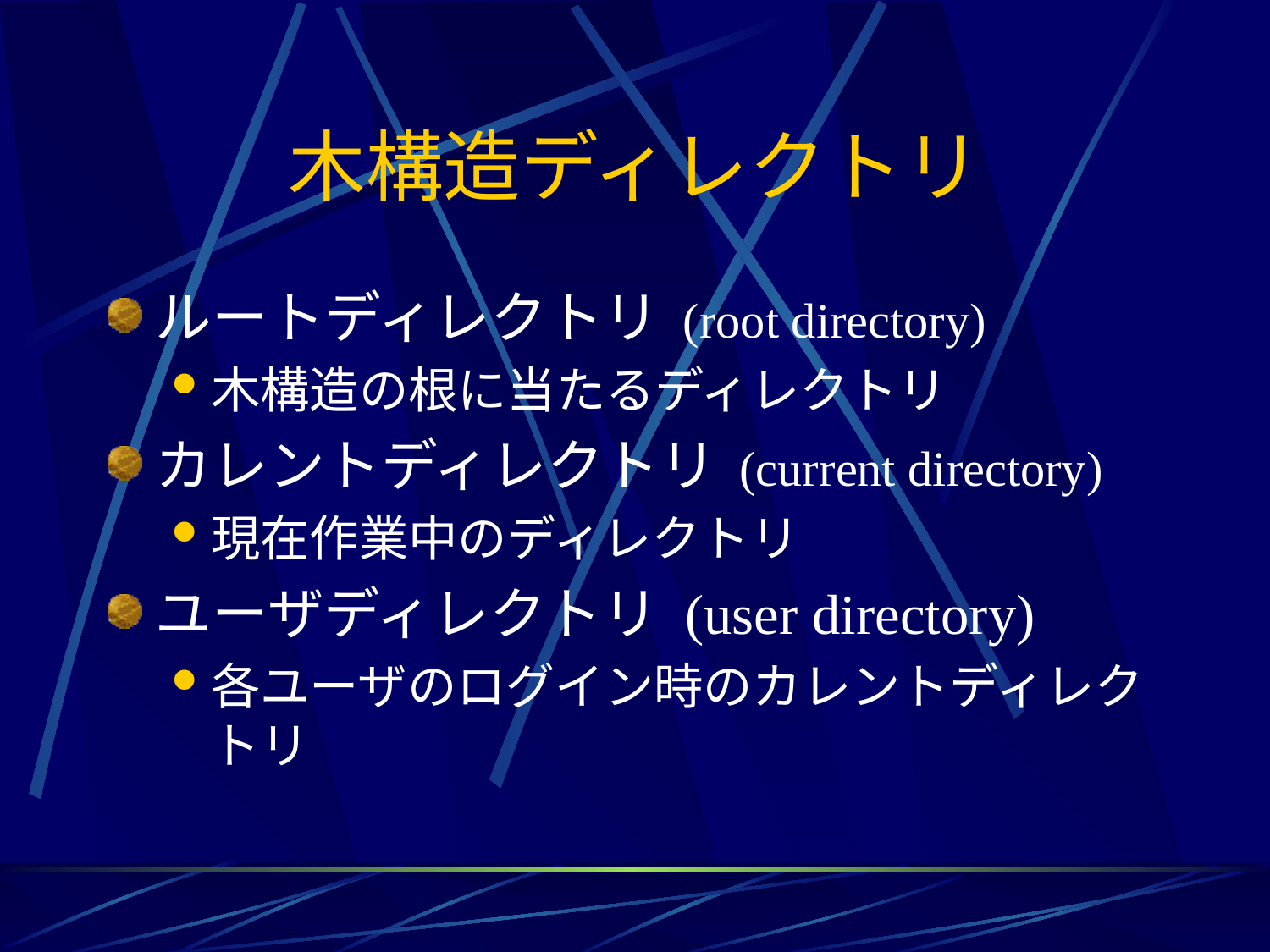

# 木構造ディレクトリ
ルートディレクトリ (root directory)
木構造の根に当たるディレクトリ
カレントディレクトリ (current directory)
現在作業中のディレクトリ
ユーザディレクトリ (user directory)
各ユーザのログイン時のカレントディレクトリ